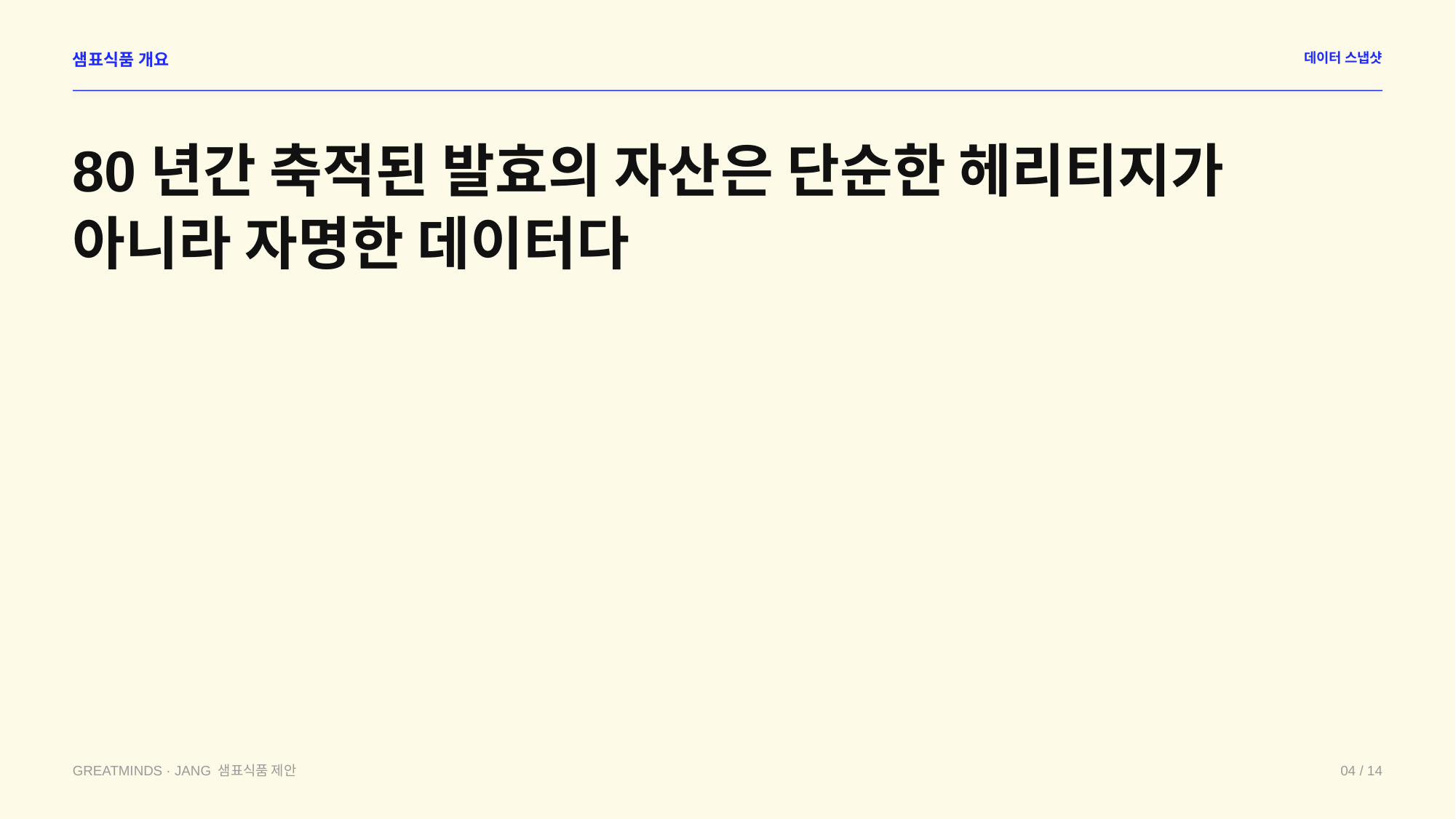

샘표식품 개요
데이터 스냅샷

80년간 축적된 발효의 자산은 단순한 헤리티지가 아니라 자명한 데이터다
GREATMINDS · JANG 샘표식품 제안
04 / 14